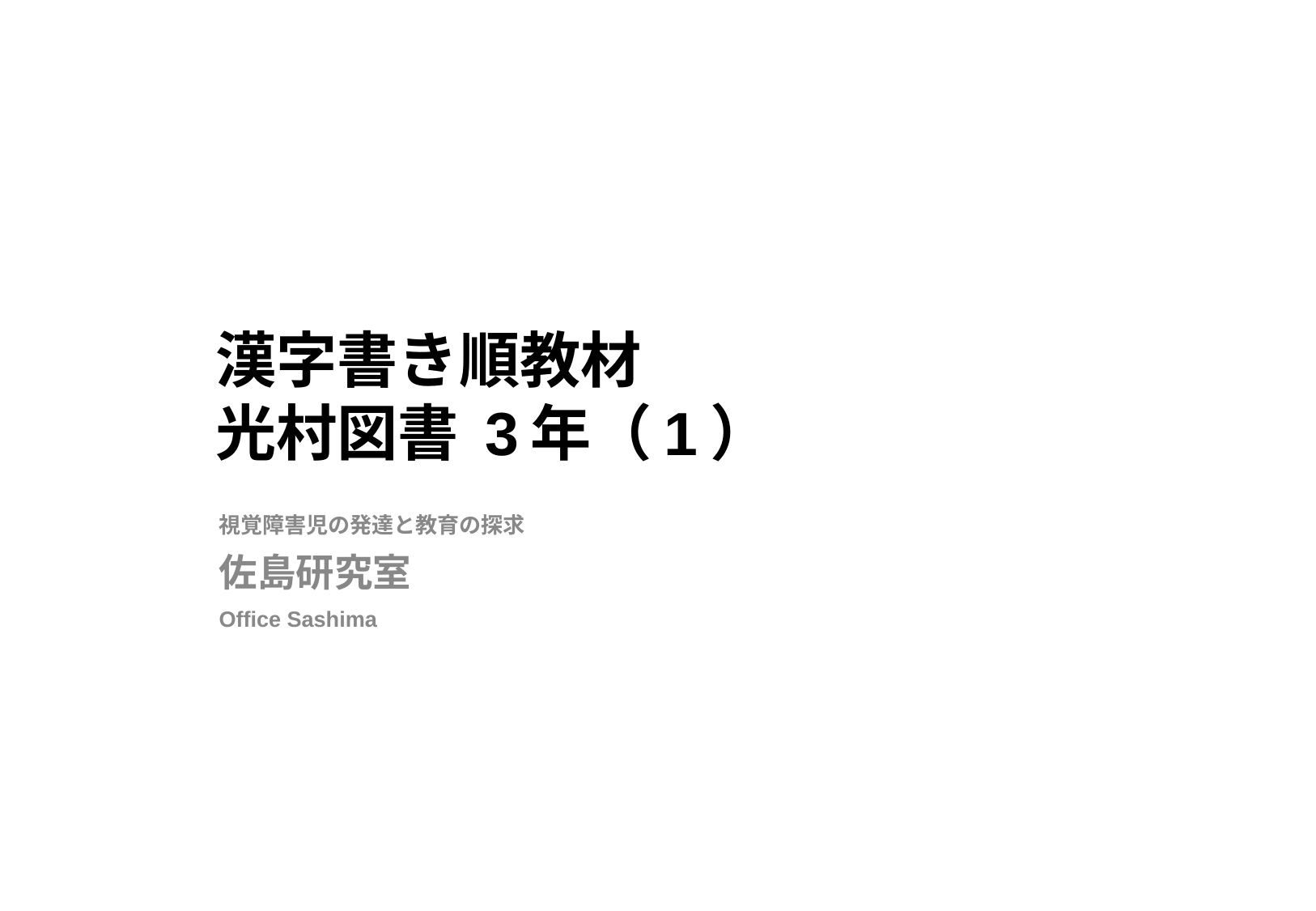

# 漢字書き順教材 光村図書 3年（1）
視覚障害児の発達と教育の探求
佐島研究室
Office Sashima